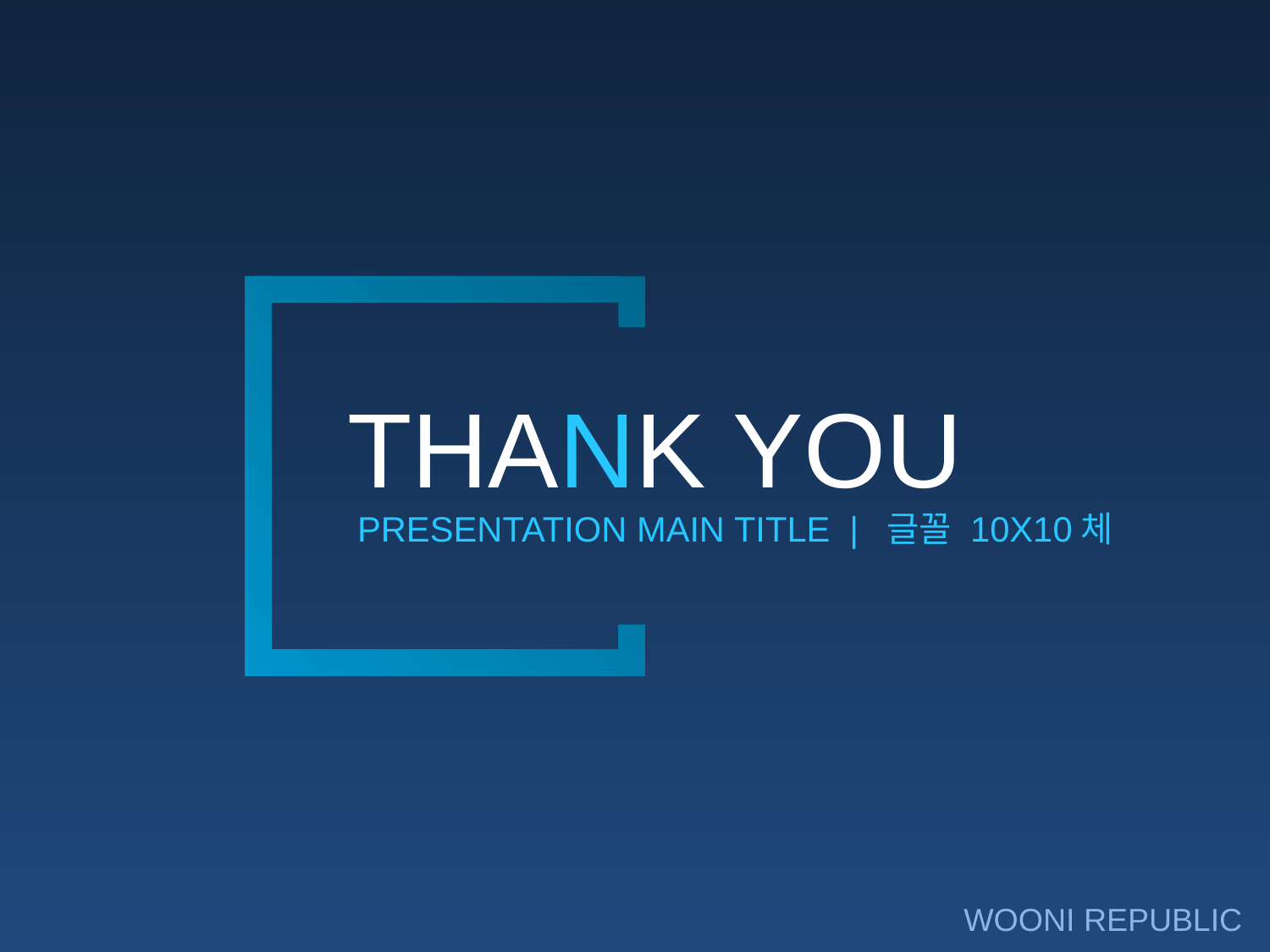

THANK YOU
PRESENTATION MAIN TITLE  |  글꼴 10X10체
WOONI REPUBLIC